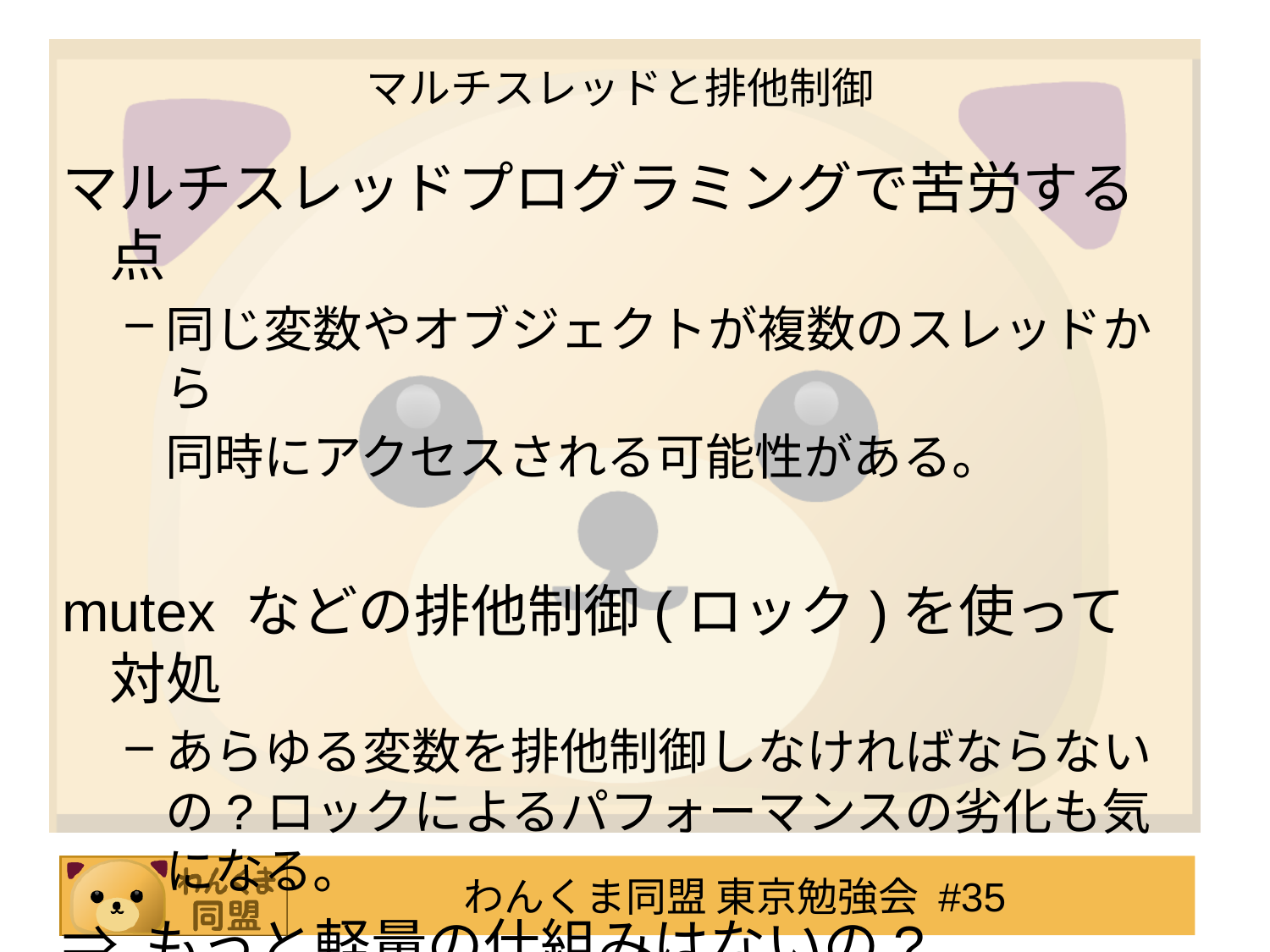

# マルチスレッドと排他制御
マルチスレッドプログラミングで苦労する点
同じ変数やオブジェクトが複数のスレッドから
	同時にアクセスされる可能性がある。

mutex などの排他制御(ロック)を使って対処
あらゆる変数を排他制御しなければならないの?ロックによるパフォーマンスの劣化も気になる。
⇒ もっと軽量の仕組みはないの?